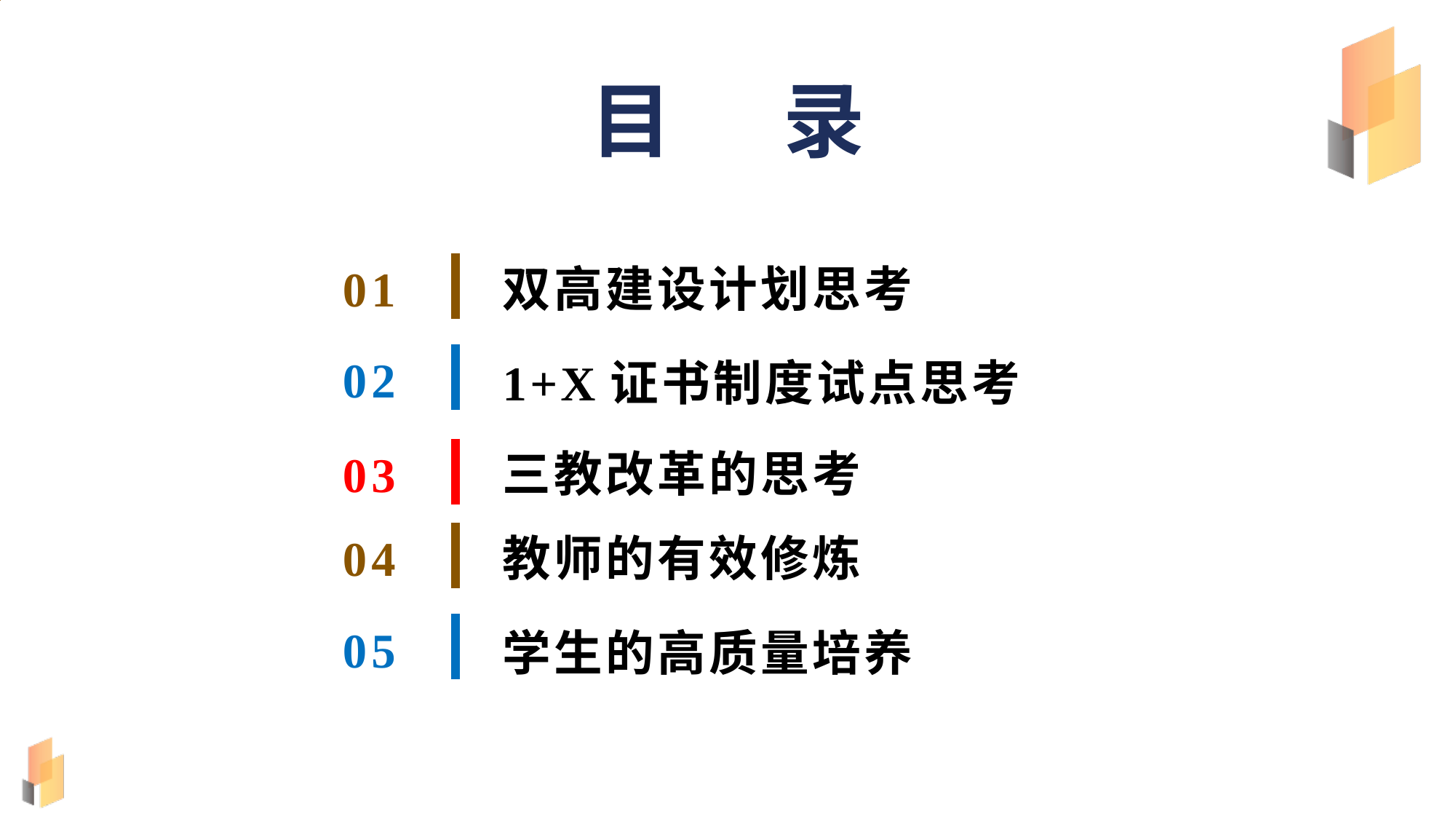

目      录
01
双高建设计划思考
02
1+X证书制度试点思考
03
三教改革的思考
04
教师的有效修炼
05
学生的高质量培养